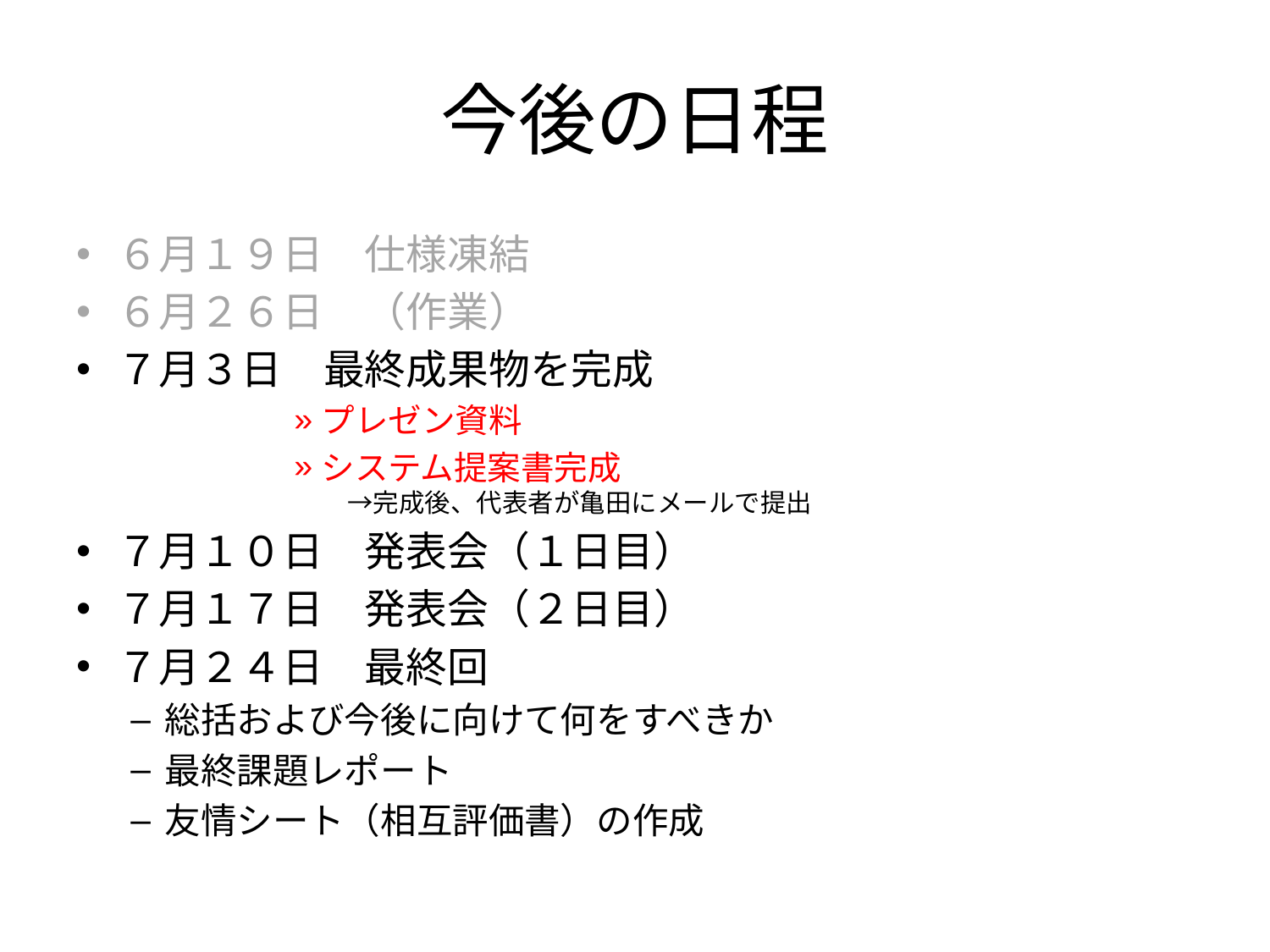

# 今後の日程
６月１９日　仕様凍結
６月２６日　（作業）
７月３日　最終成果物を完成
プレゼン資料
システム提案書完成
　→完成後、代表者が亀田にメールで提出
７月１０日　発表会（１日目）
７月１７日　発表会（２日目）
７月２４日　最終回
総括および今後に向けて何をすべきか
最終課題レポート
友情シート（相互評価書）の作成